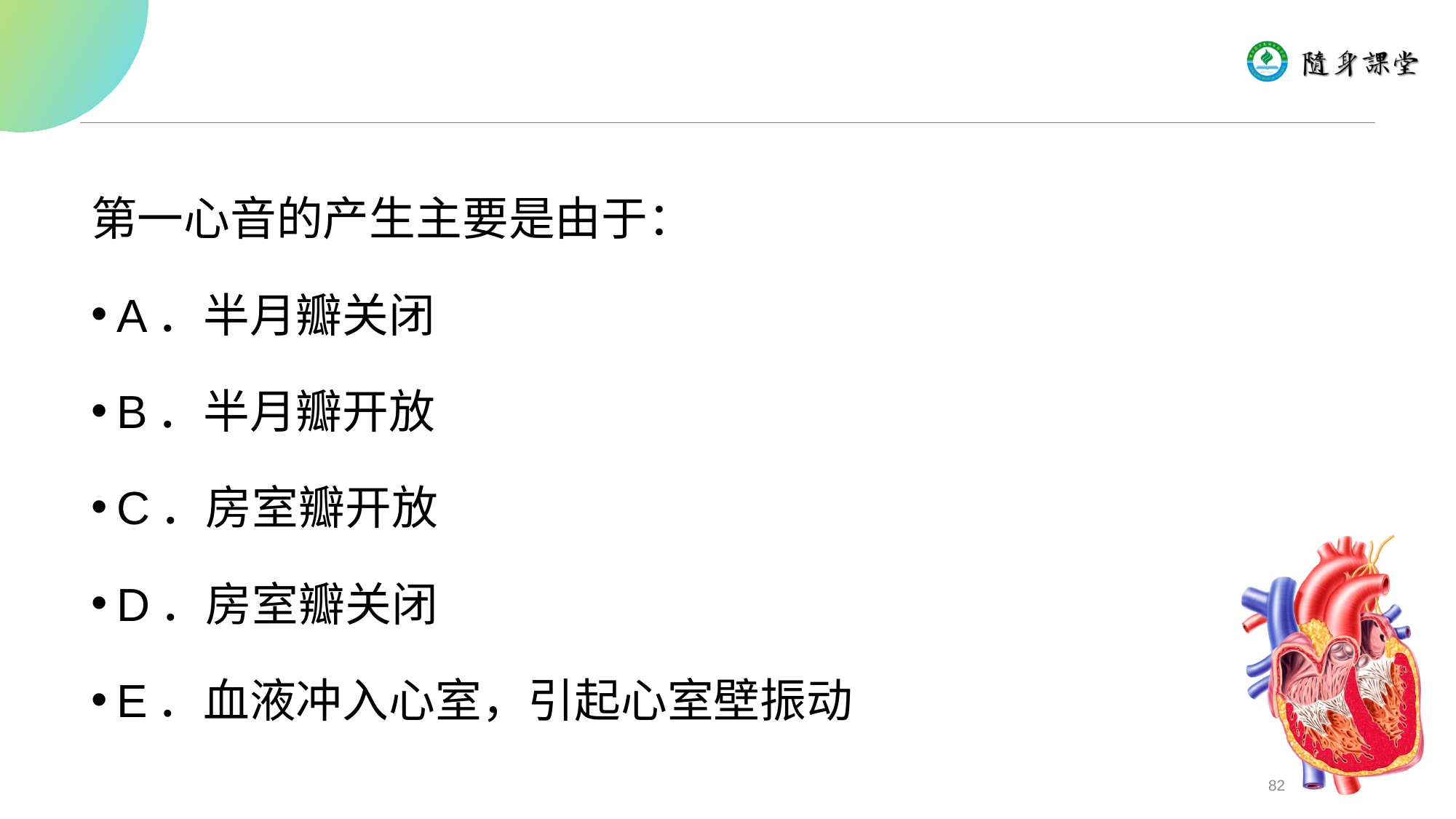

#
第一心音的产生主要是由于：
A．半月瓣关闭
B．半月瓣开放
C．房室瓣开放
D．房室瓣关闭
E．血液冲入心室，引起心室壁振动

82